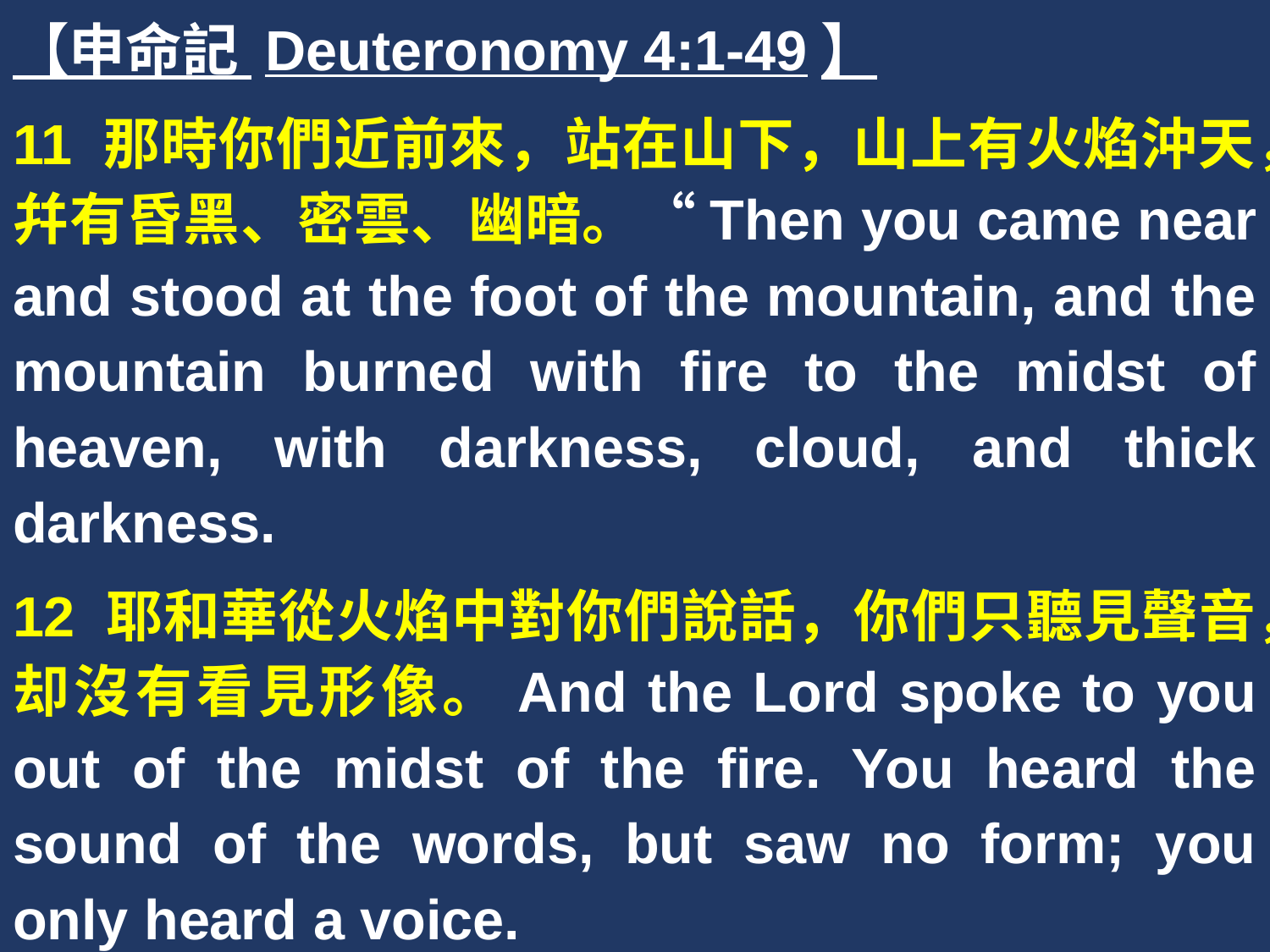

【申命記 Deuteronomy 4:1-49】
11 那時你們近前來，站在山下，山上有火焰沖天，幷有昏黑、密雲、幽暗。“Then you came near and stood at the foot of the mountain, and the mountain burned with fire to the midst of heaven, with darkness, cloud, and thick darkness.
12 耶和華從火焰中對你們說話，你們只聽見聲音，却沒有看見形像。And the Lord spoke to you out of the midst of the fire. You heard the sound of the words, but saw no form; you only heard a voice.